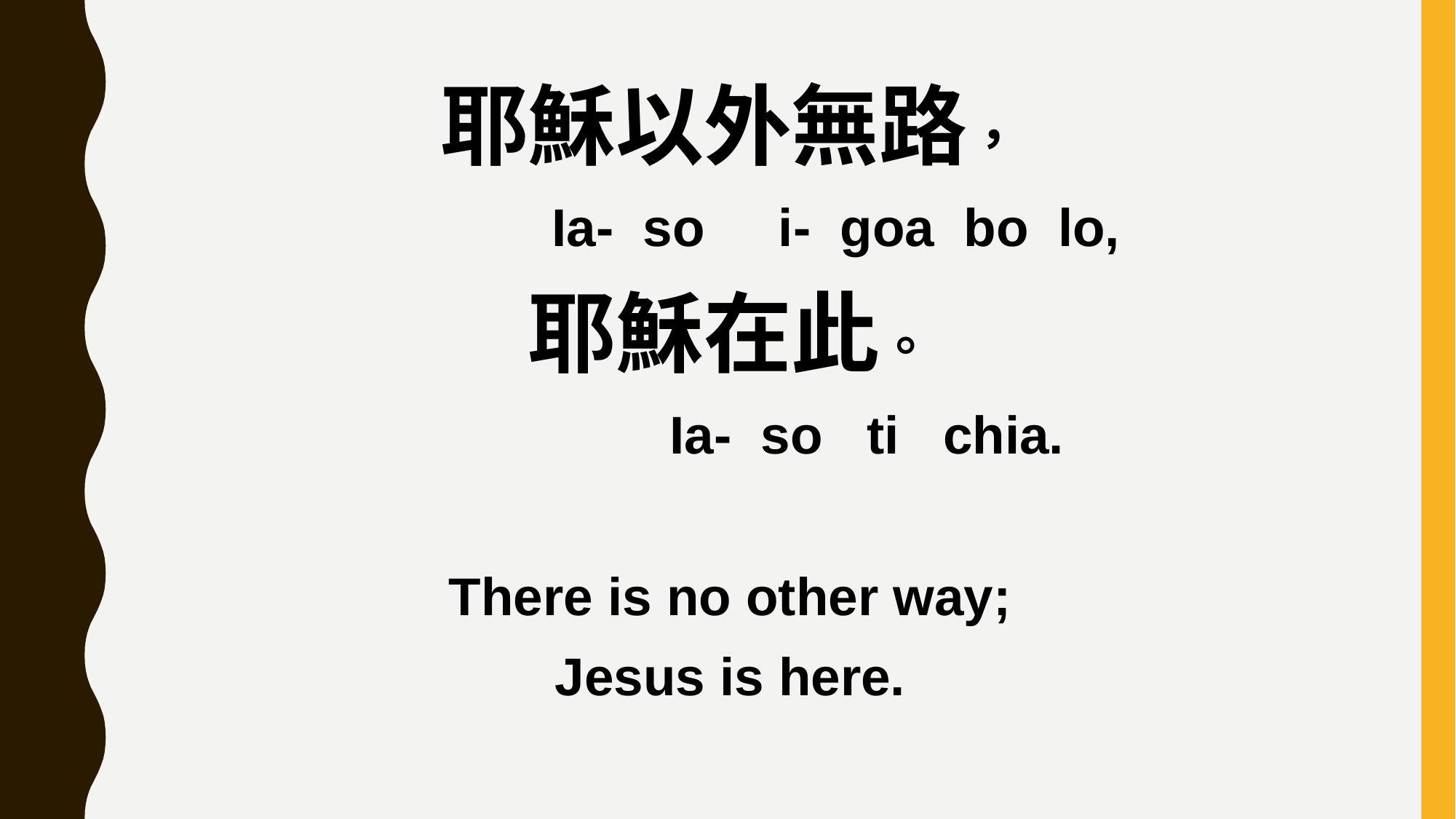

耶穌以外無路，
                        Ia-  so     i-  goa  bo  lo,
耶穌在此。
                                Ia-  so   ti   chia.

There is no other way;
Jesus is here.